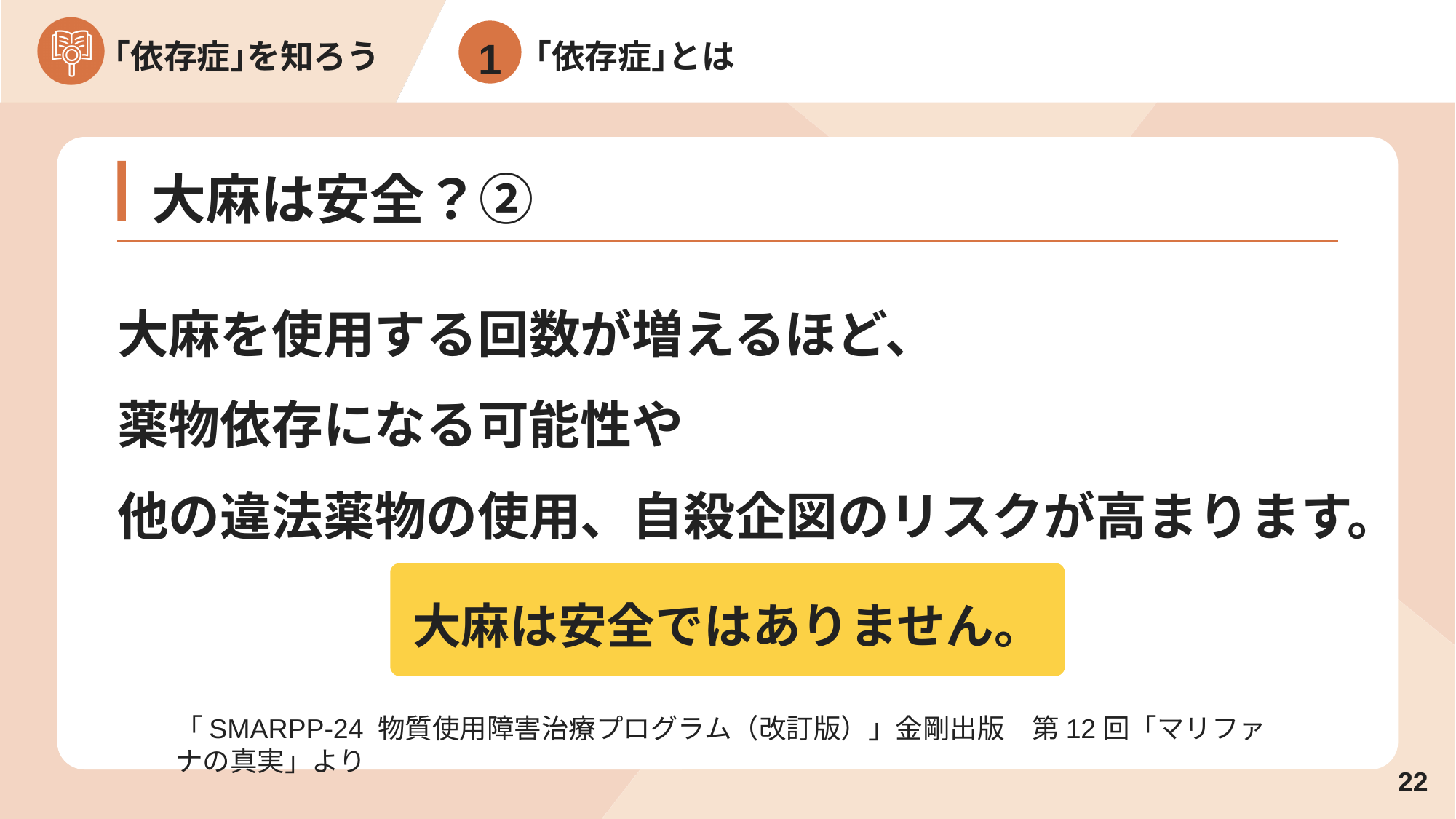

1
｢依存症｣とは

大麻は安全？②
大麻を使用する回数が増えるほど、
薬物依存になる可能性や
他の違法薬物の使用、自殺企図のリスクが高まります。

大麻は安全ではありません。
「SMARPP-24 物質使用障害治療プログラム（改訂版）」金剛出版　第12回「マリファナの真実」より
22